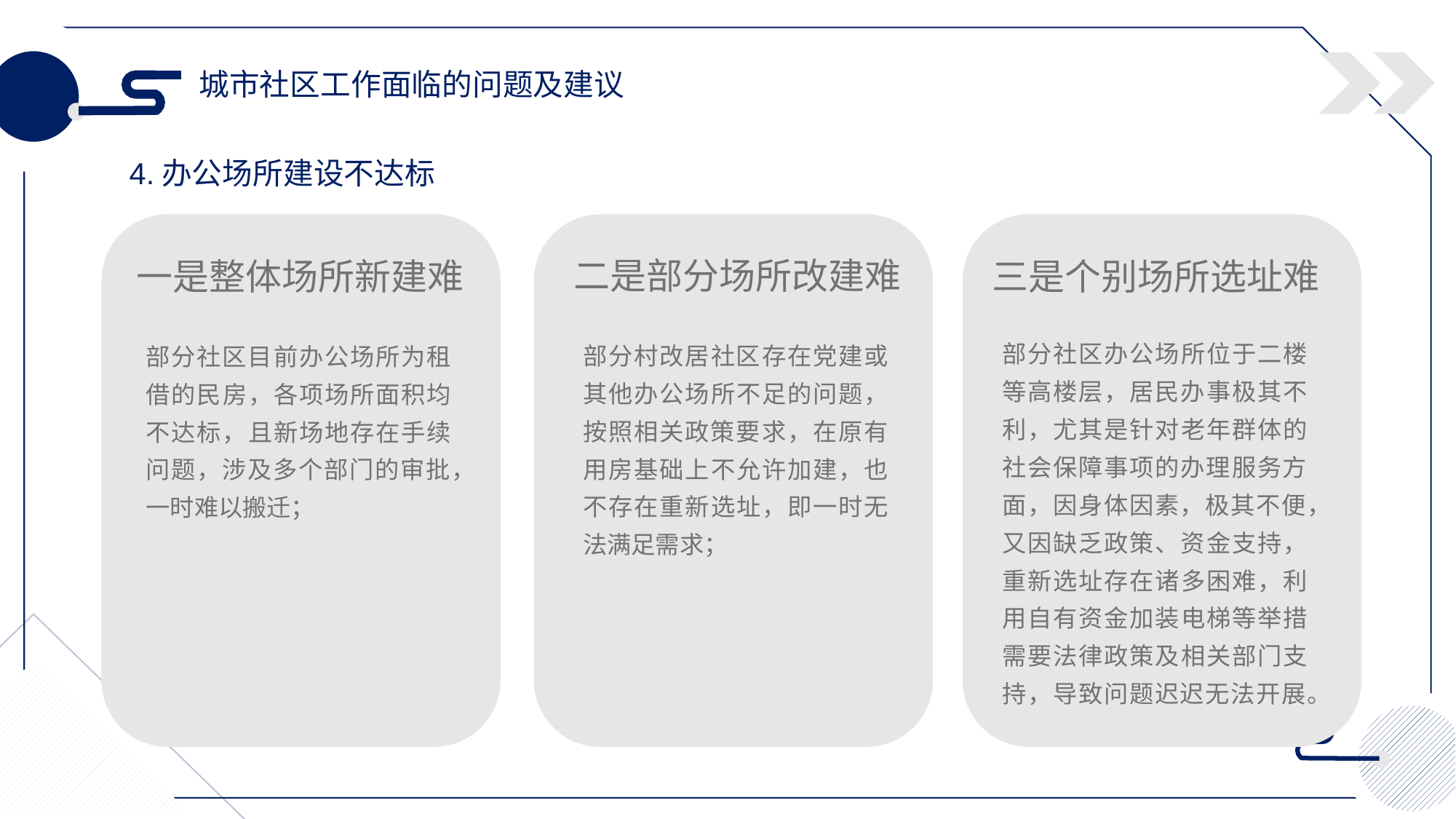

城市社区工作面临的问题及建议
4.办公场所建设不达标

二是部分场所改建难
一是整体场所新建难
三是个别场所选址难
部分社区办公场所位于二楼等高楼层，居民办事极其不利，尤其是针对老年群体的社会保障事项的办理服务方面，因身体因素，极其不便，又因缺乏政策、资金支持，重新选址存在诸多困难，利用自有资金加装电梯等举措需要法律政策及相关部门支持，导致问题迟迟无法开展。
部分村改居社区存在党建或其他办公场所不足的问题，按照相关政策要求，在原有用房基础上不允许加建，也不存在重新选址，即一时无法满足需求；
部分社区目前办公场所为租借的民房，各项场所面积均不达标，且新场地存在手续问题，涉及多个部门的审批，一时难以搬迁；